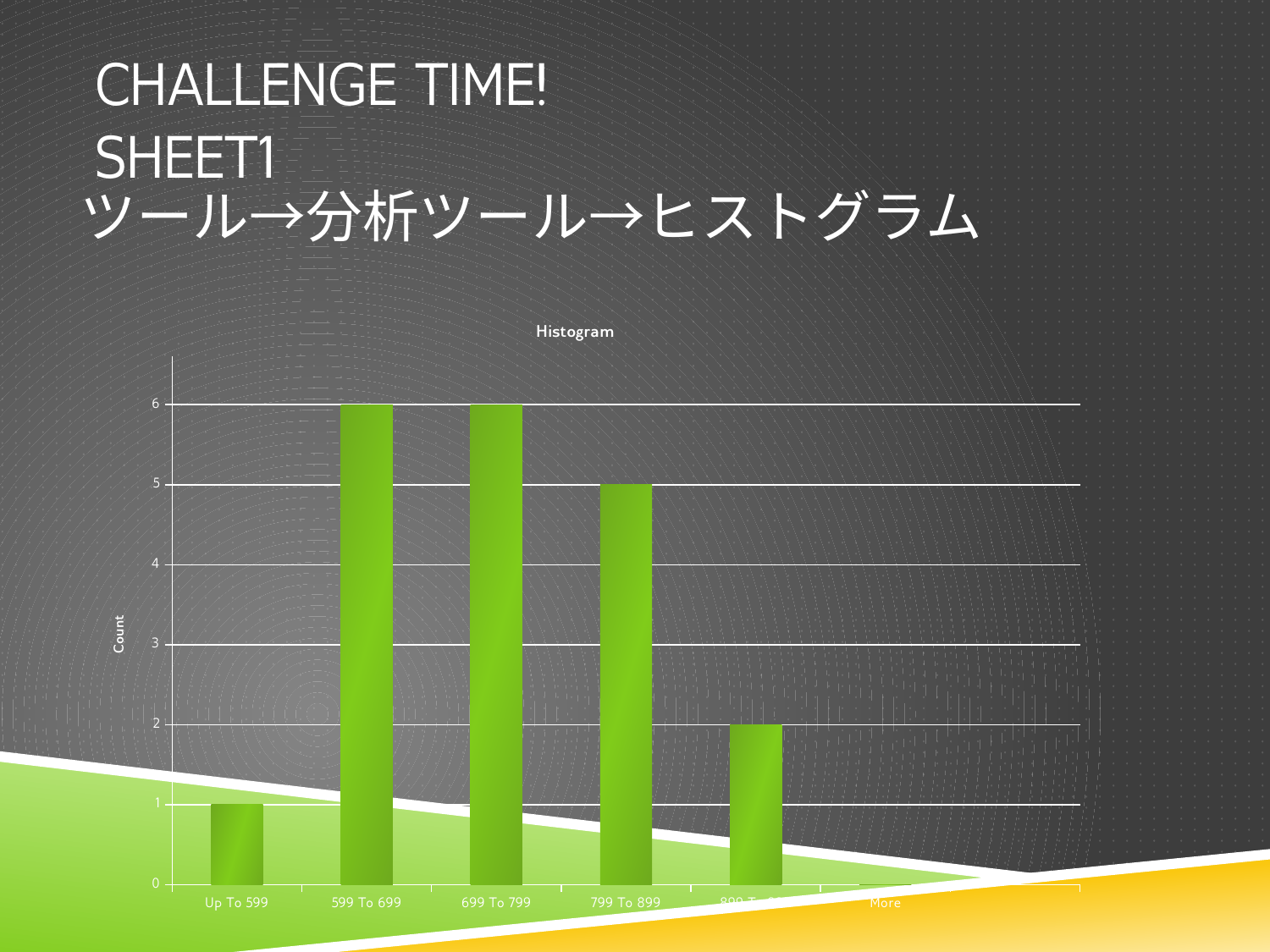

# Challenge time! Sheet1
ツール→分析ツール→ヒストグラム

### Chart: Histogram

| Category |  |
|---|---|
| Up To 599 | 1.0 |
| 599 To 699 | 6.0 |
| 699 To 799 | 6.0 |
| 799 To 899 | 5.0 |
| 899 To 999 | 2.0 |
| More | 0.0 |